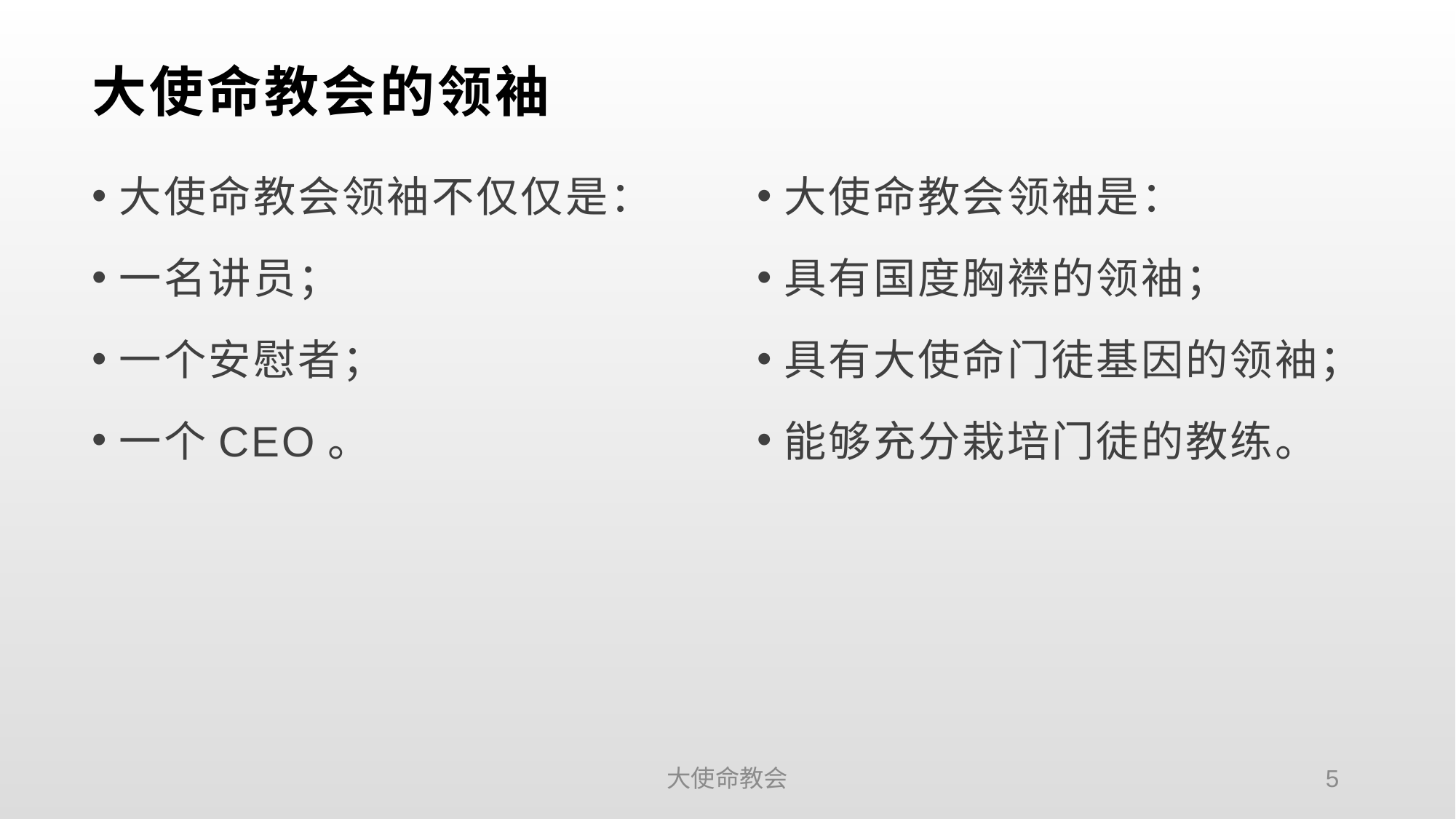

# 大使命教会的领袖
大使命教会领袖不仅仅是：
一名讲员；
一个安慰者；
一个CEO。
大使命教会领袖是：
具有国度胸襟的领袖；
具有大使命门徒基因的领袖；
能够充分栽培门徒的教练。

大使命教会
5